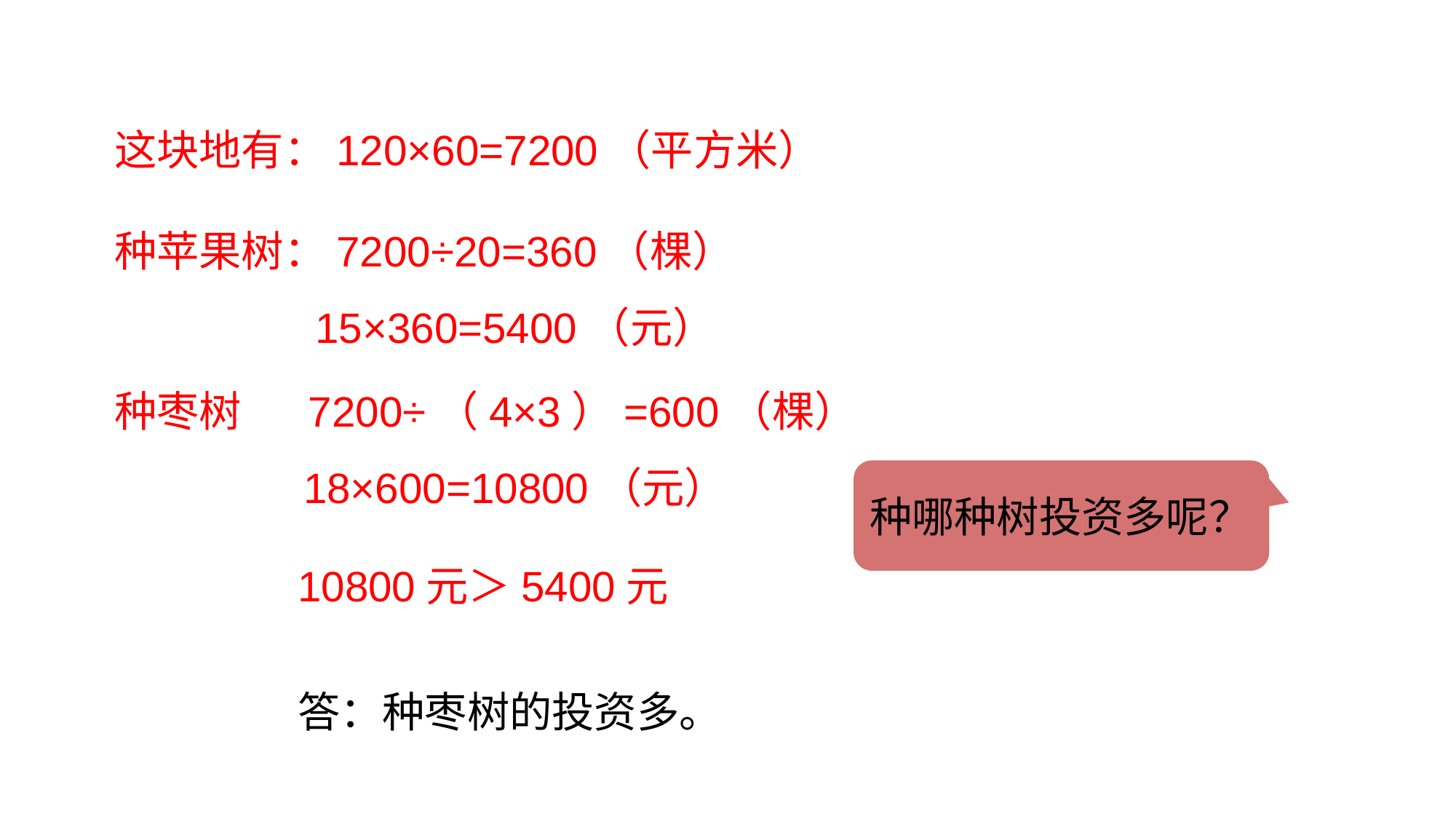

这块地有：120×60=7200（平方米）
种苹果树：7200÷20=360（棵）
                 15×360=5400（元）
种枣树      7200÷（4×3）=600（棵）
                18×600=10800（元）
种哪种树投资多呢？
10800元＞5400元
答：种枣树的投资多。